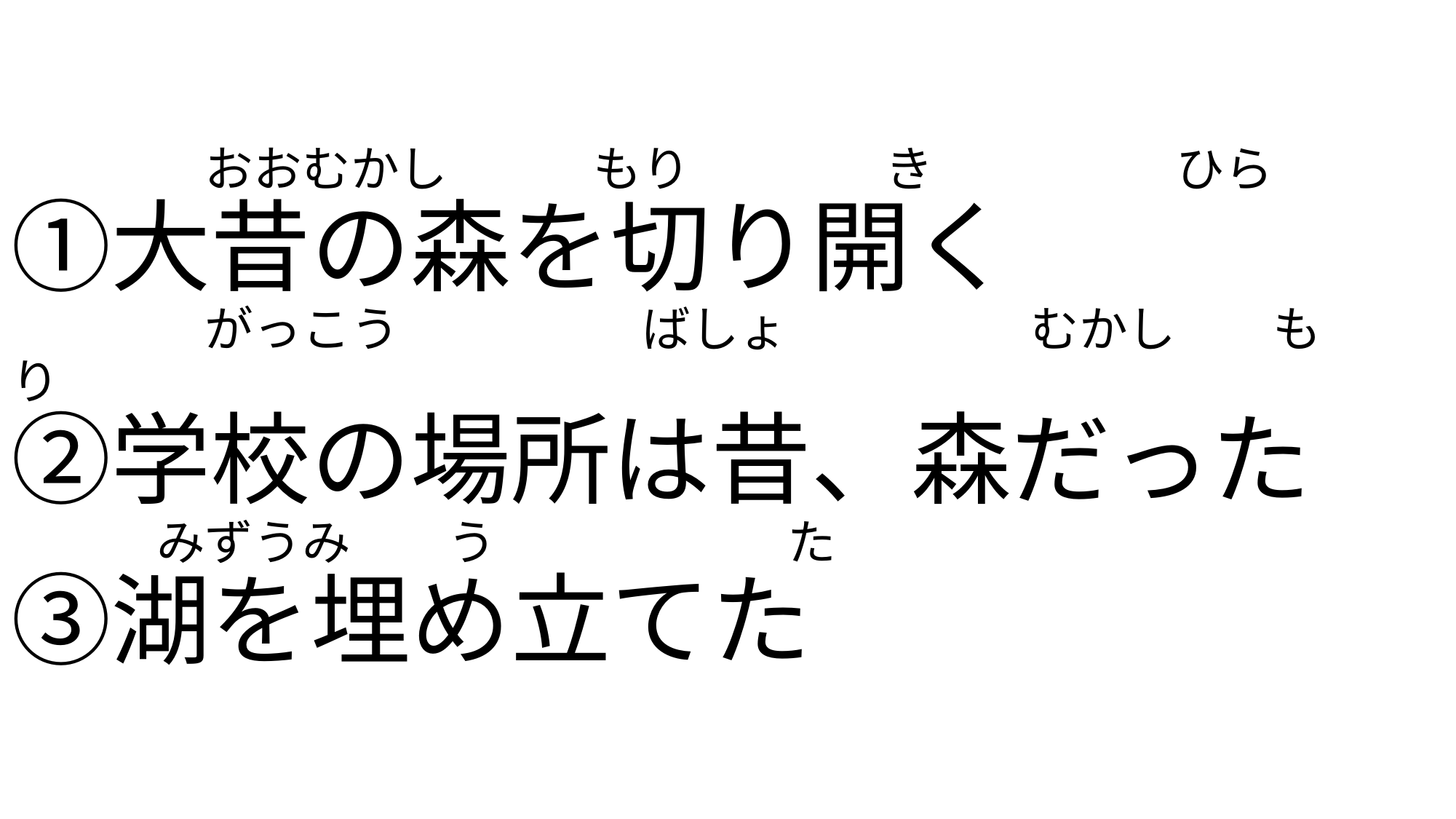

# おおむかし　　　もり　　　　き　　　　　ひら ①大昔の森を切り開く 　　　　がっこう　　　　　ばしょ　　　　　むかし　　もり ②学校の場所は昔、森だった 　　　みずうみ　　う　　　　　　た ③湖を埋め立てた